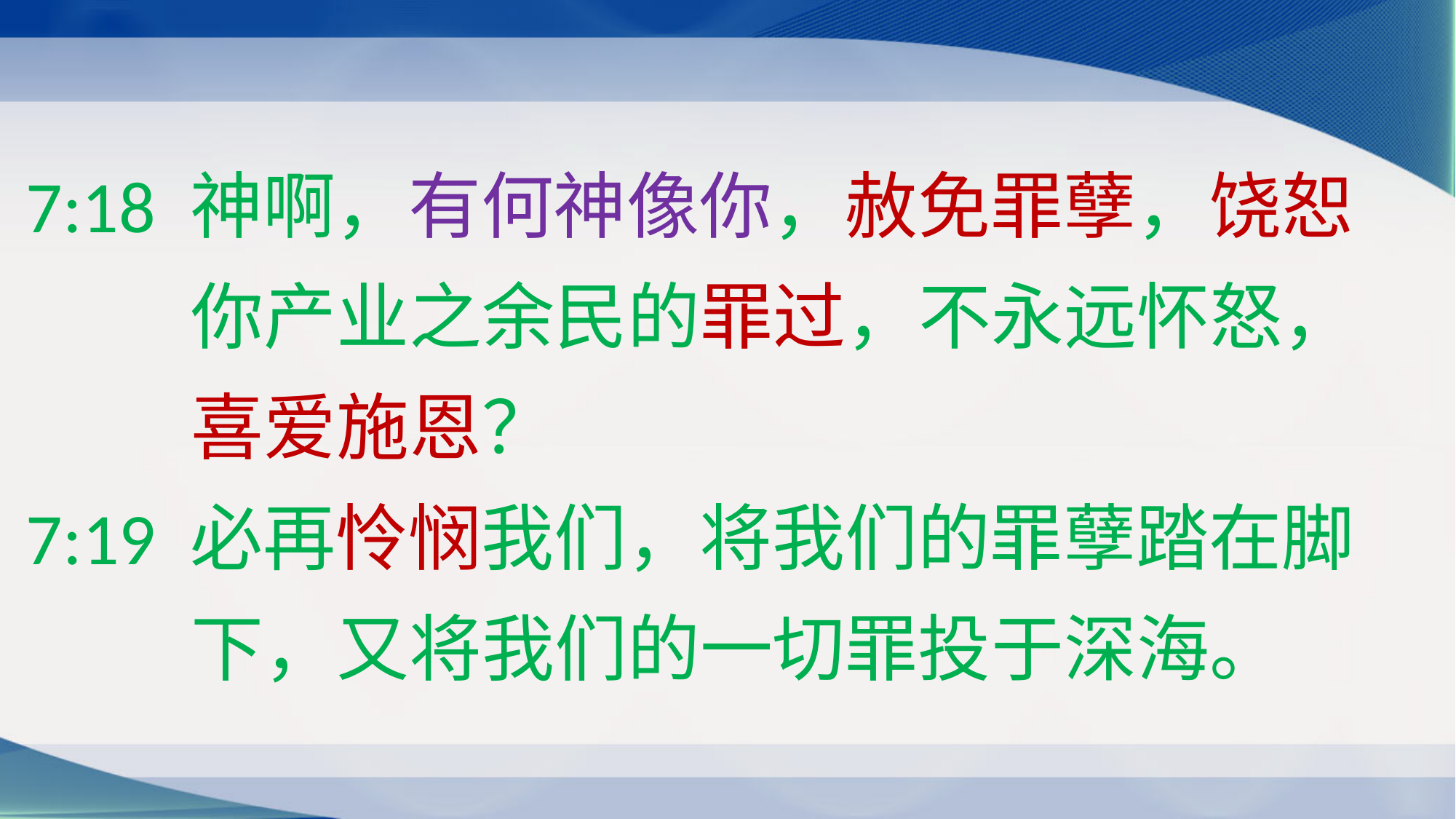

7:18 神啊，有何神像你，赦免罪孽，饶恕
         你产业之余民的罪过，不永远怀怒，
         喜爱施恩？
7:19 必再怜悯我们，将我们的罪孽踏在脚
         下，又将我们的一切罪投于深海。